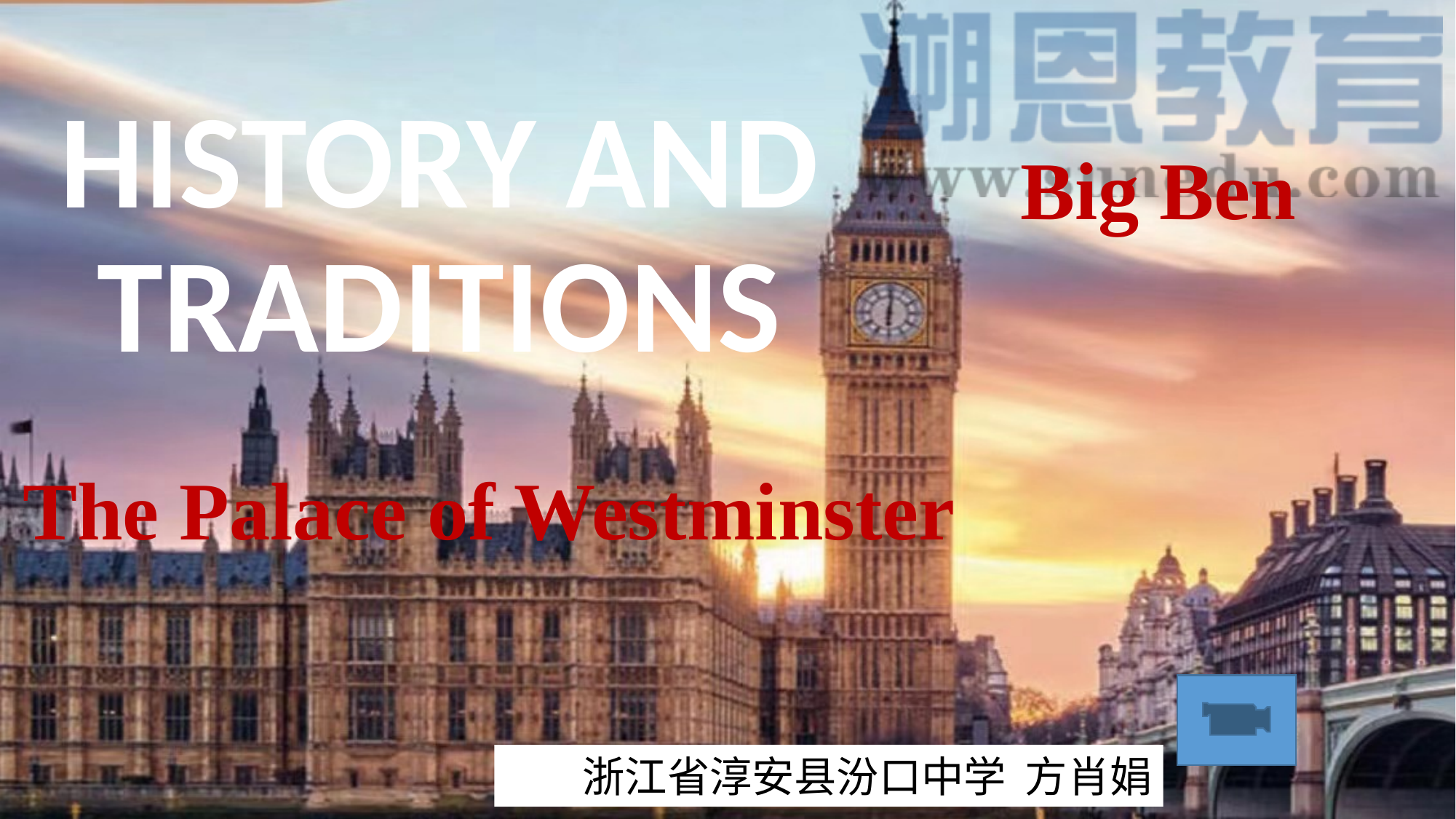

# HISTORY AND TRADITIONS
Big Ben
The Palace of Westminster

浙江省淳安县汾口中学  方肖娟